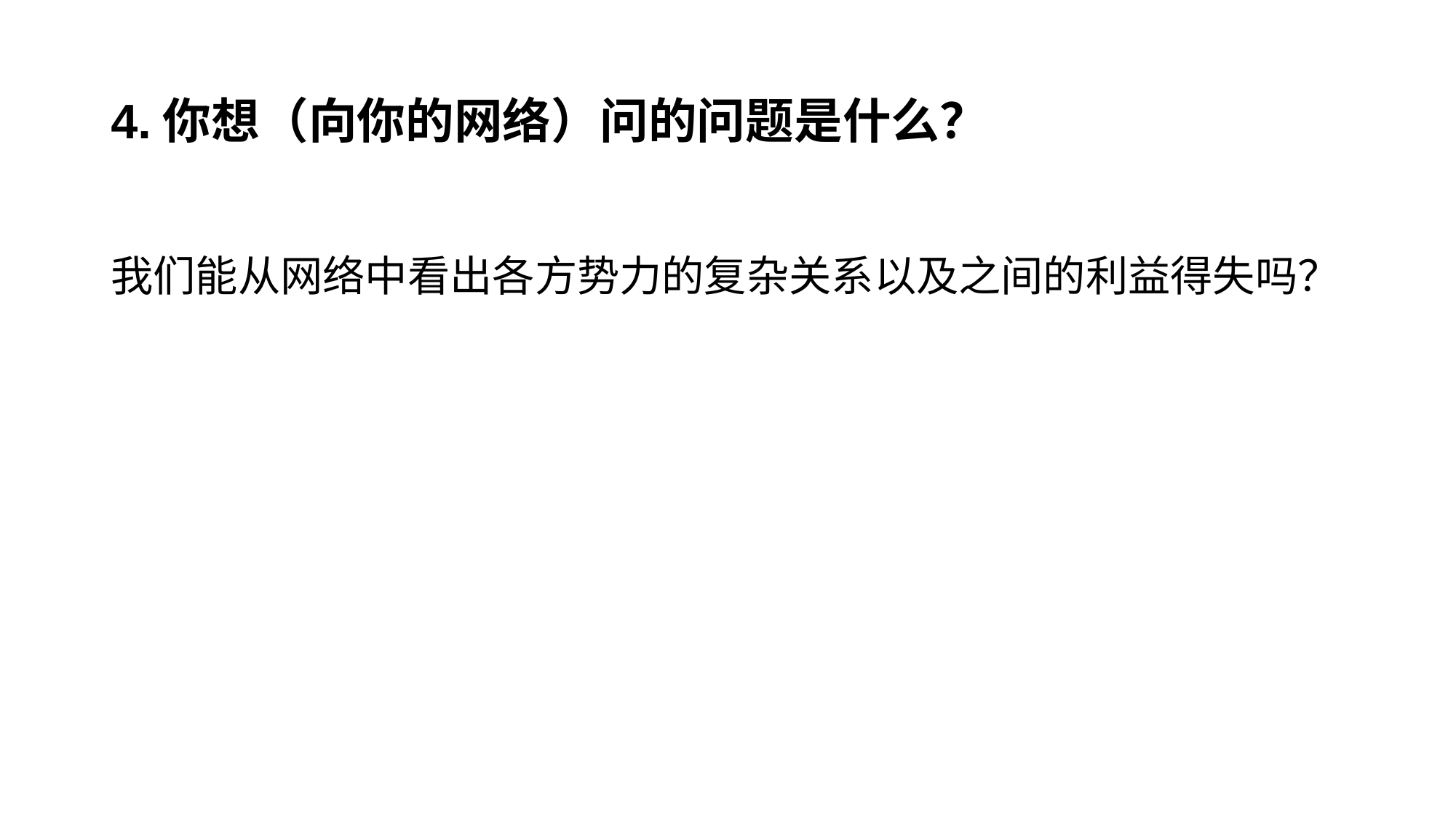

# 4.你想（向你的网络）问的问题是什么？
我们能从网络中看出各方势力的复杂关系以及之间的利益得失吗？